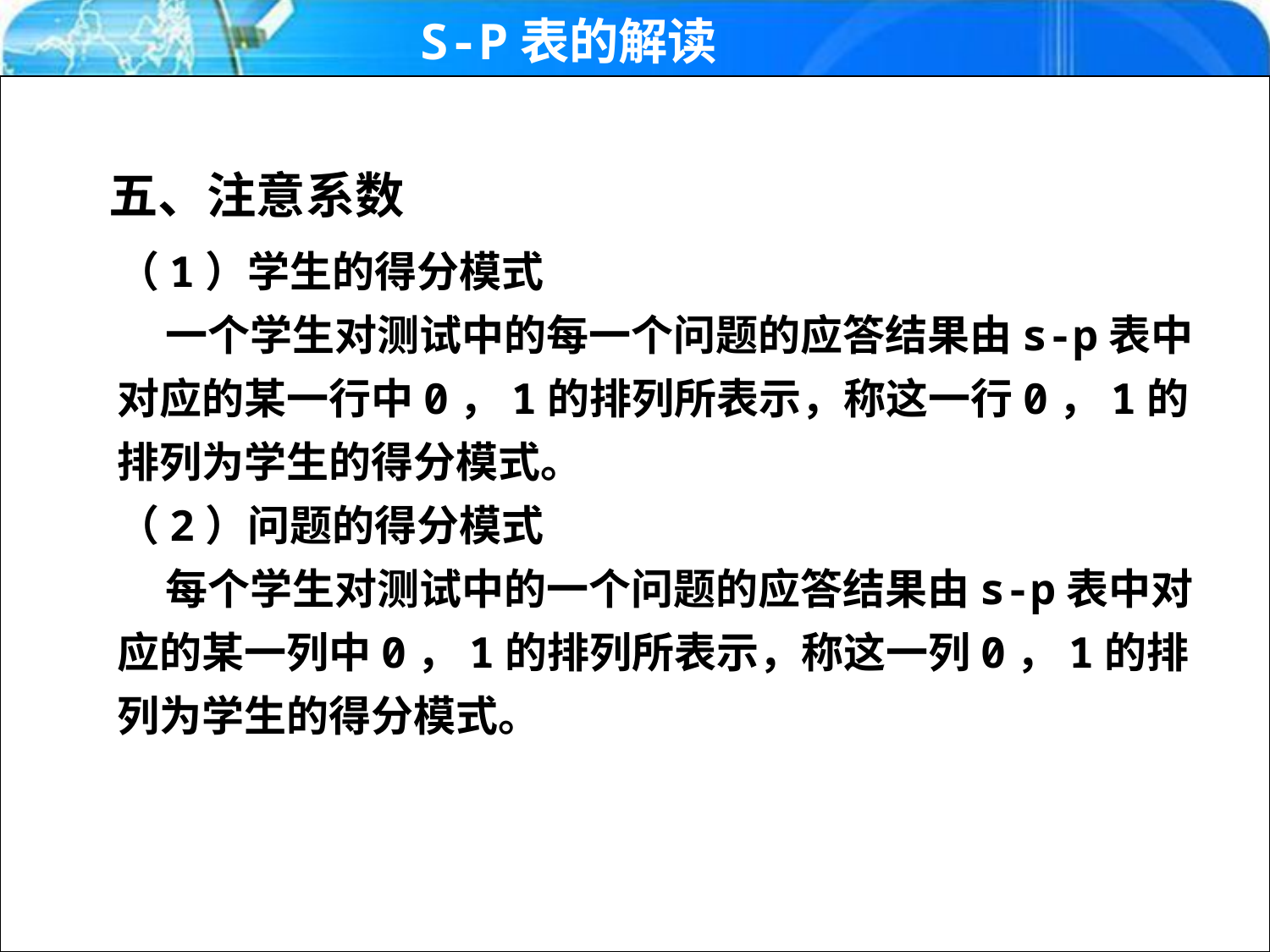

S-P表的解读
五、注意系数
（1）学生的得分模式
    一个学生对测试中的每一个问题的应答结果由s-p表中对应的某一行中0，1的排列所表示，称这一行0，1的排列为学生的得分模式。
（2）问题的得分模式
    每个学生对测试中的一个问题的应答结果由s-p表中对应的某一列中0，1的排列所表示，称这一列0，1的排列为学生的得分模式。